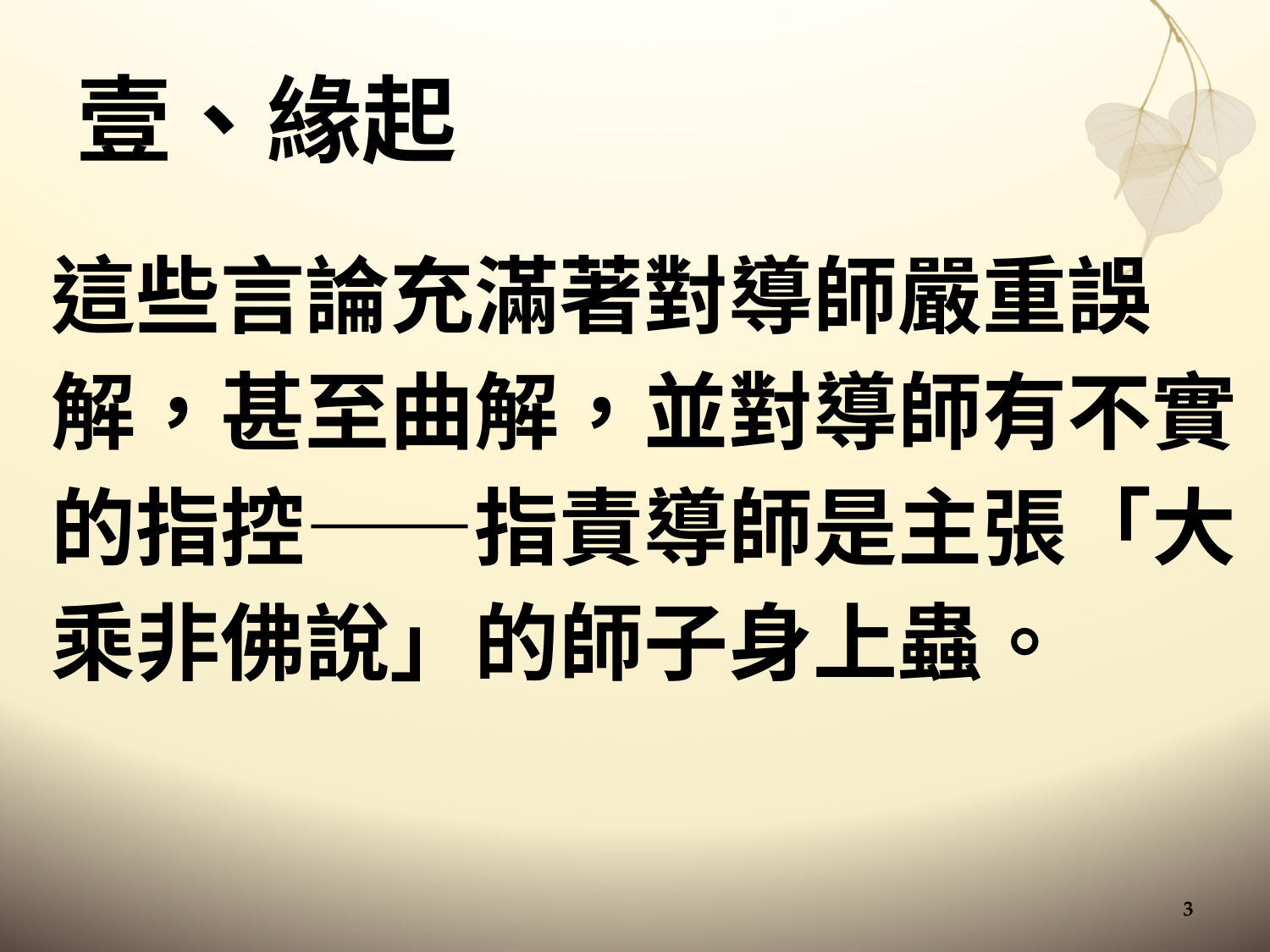

# 壹、緣起
這些言論充滿著對導師嚴重誤解，甚至曲解，並對導師有不實的指控——指責導師是主張「大乘非佛說」的師子身上蟲。
3